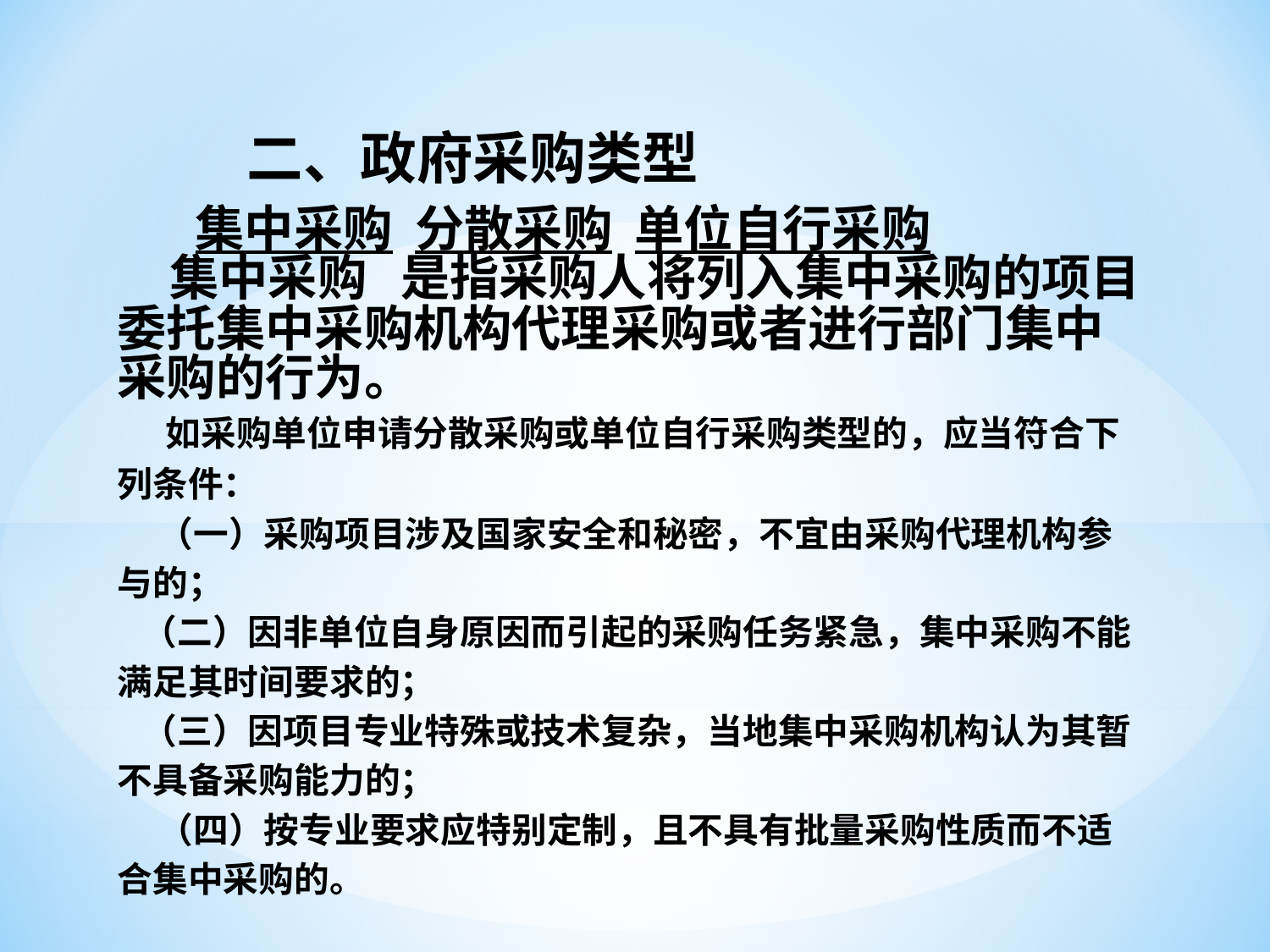

二、政府采购类型
     集中采购  分散采购  单位自行采购
   集中采购   是指采购人将列入集中采购的项目委托集中采购机构代理采购或者进行部门集中采购的行为。
    如采购单位申请分散采购或单位自行采购类型的，应当符合下列条件：
    （一）采购项目涉及国家安全和秘密，不宜由采购代理机构参与的；
  （二）因非单位自身原因而引起的采购任务紧急，集中采购不能满足其时间要求的；
  （三）因项目专业特殊或技术复杂，当地集中采购机构认为其暂不具备采购能力的；
    （四）按专业要求应特别定制，且不具有批量采购性质而不适合集中采购的。